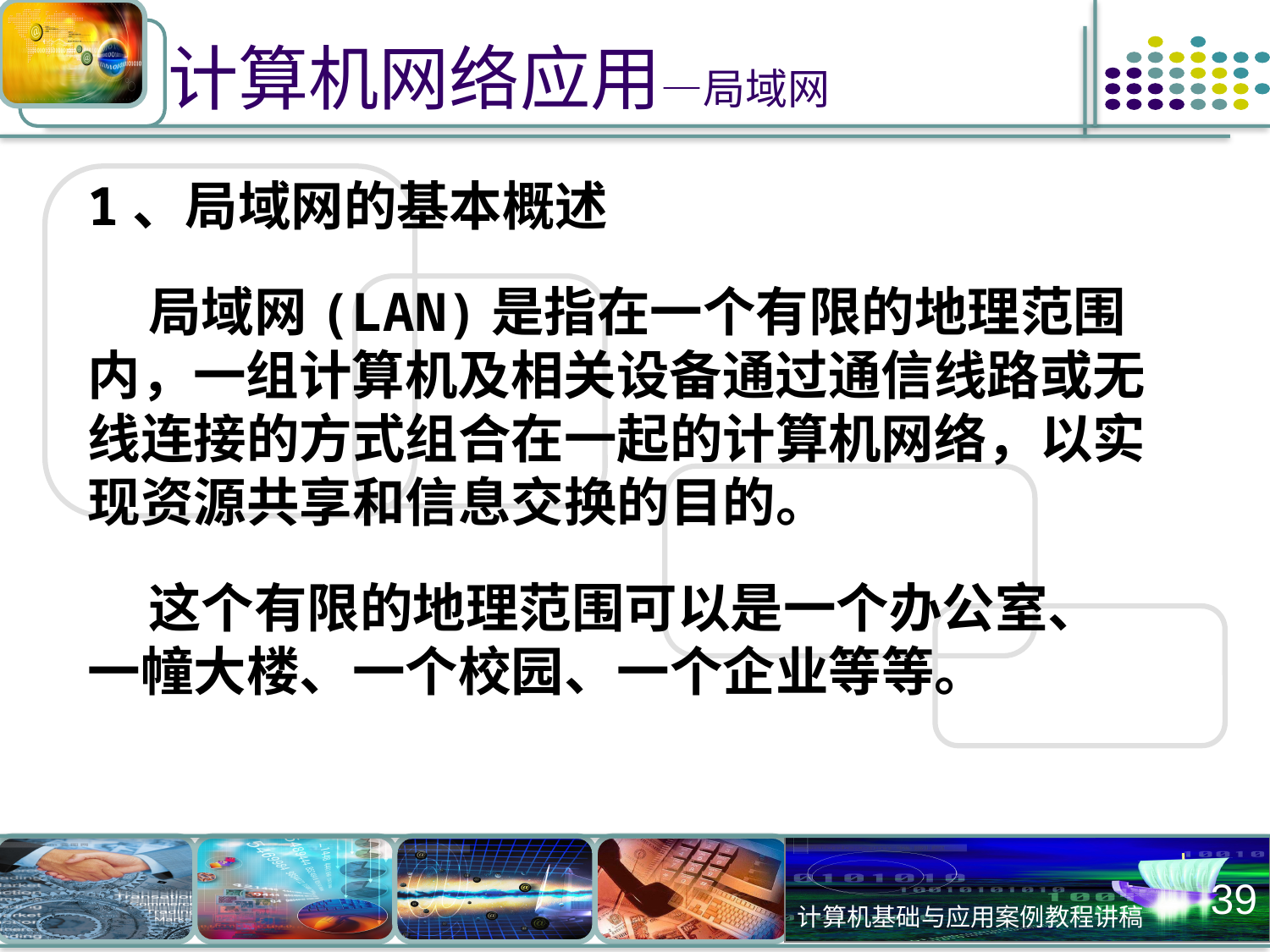

# 计算机网络应用—局域网
1、局域网的基本概述
    局域网(LAN)是指在一个有限的地理范围内，一组计算机及相关设备通过通信线路或无线连接的方式组合在一起的计算机网络，以实现资源共享和信息交换的目的。
    这个有限的地理范围可以是一个办公室、一幢大楼、一个校园、一个企业等等。

39